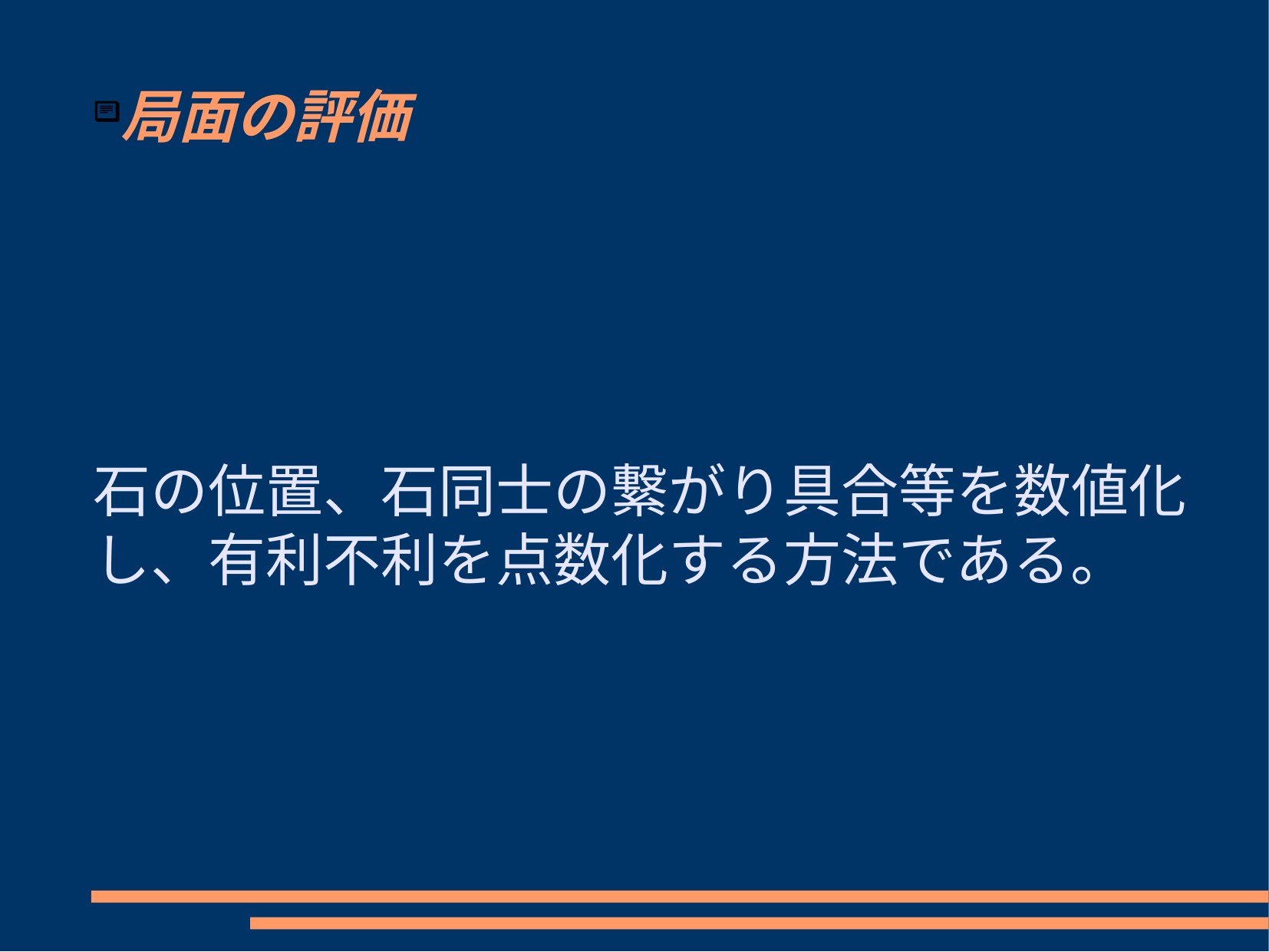

局面の評価

石の位置、石同士の繋がり具合等を数値化し、有利不利を点数化する方法である。